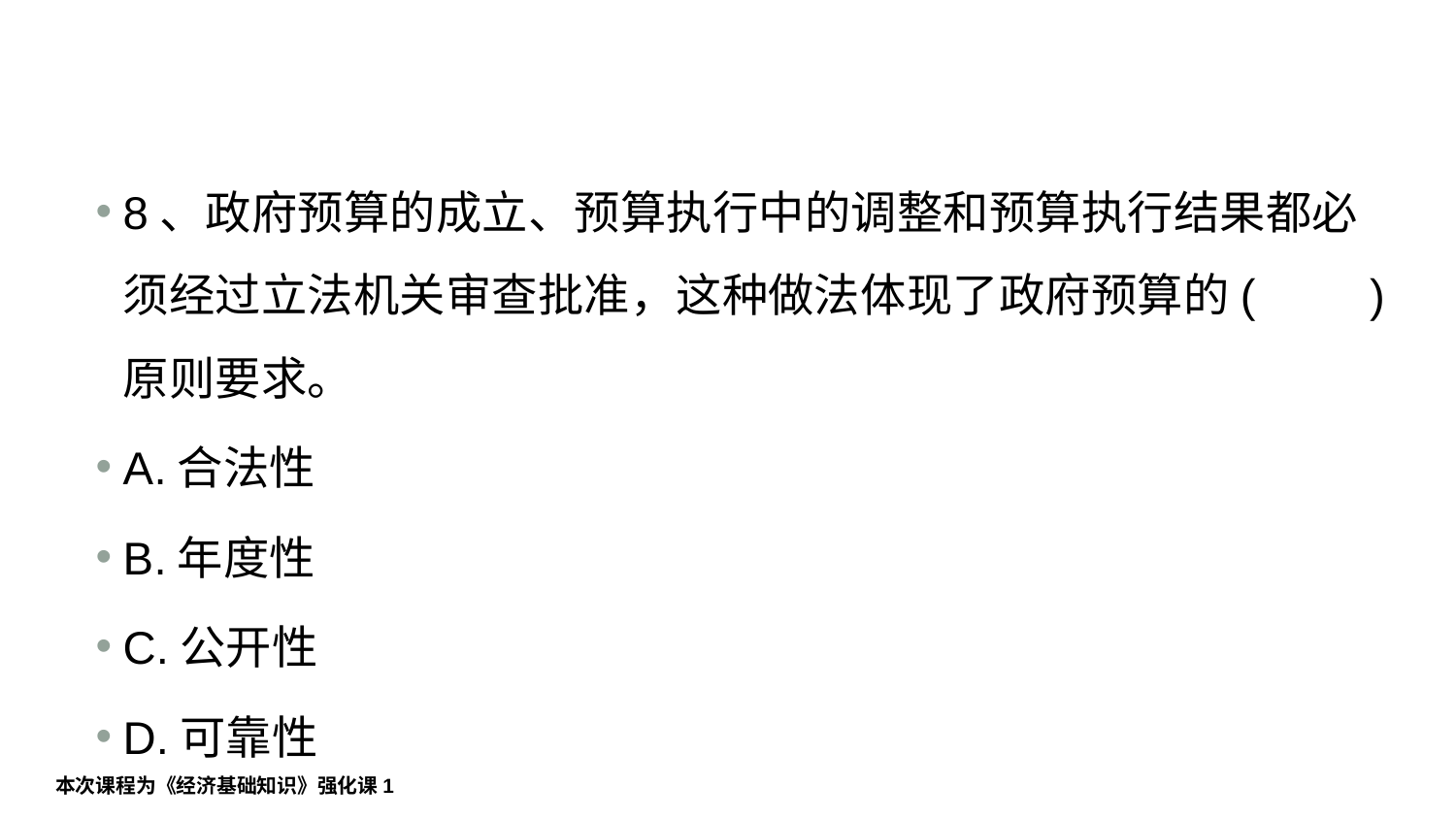

#
8、政府预算的成立、预算执行中的调整和预算执行结果都必须经过立法机关审查批准，这种做法体现了政府预算的(　　)原则要求。
A.合法性
B.年度性
C.公开性
D.可靠性